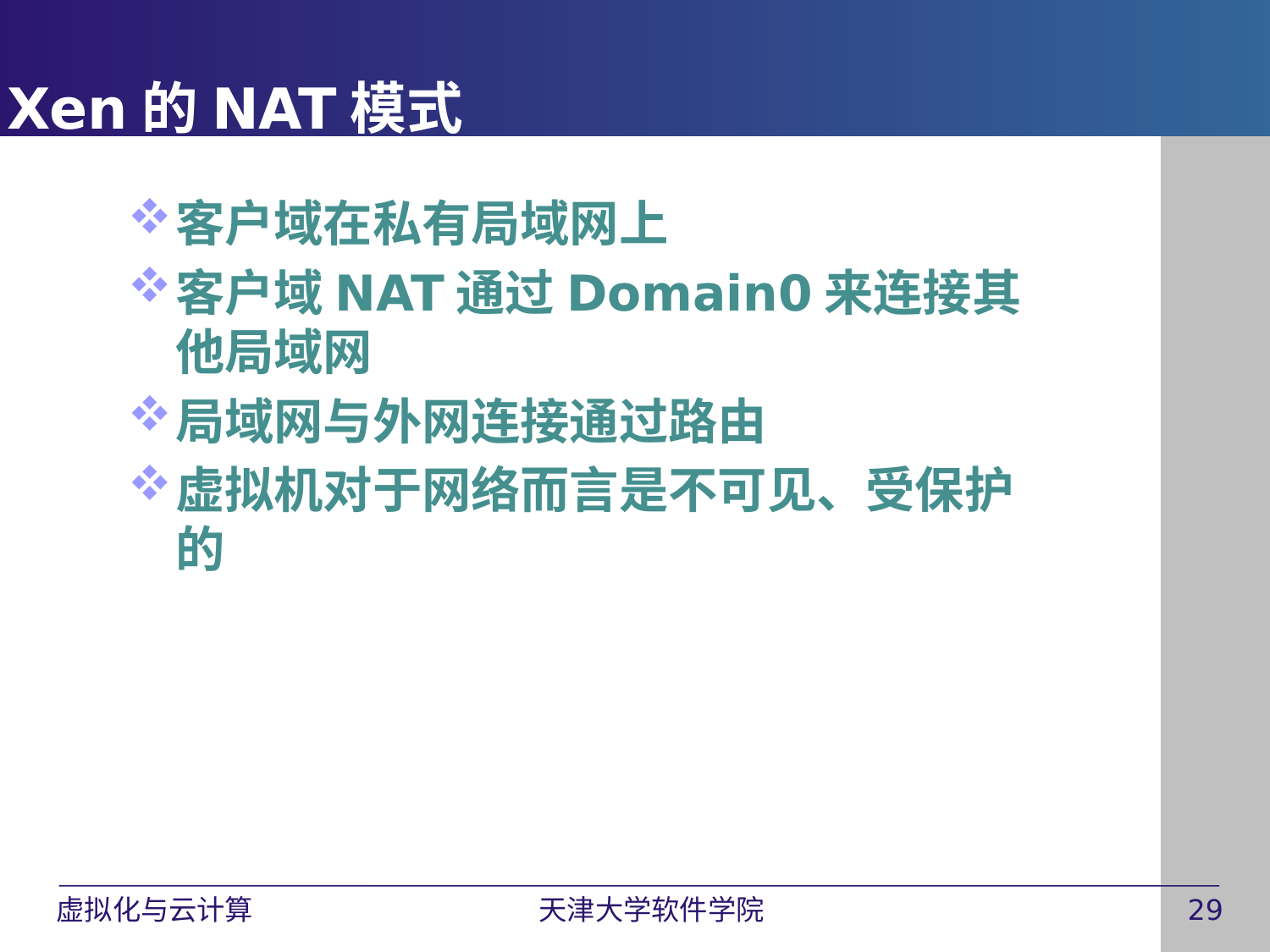

# Xen的NAT模式
客户域在私有局域网上
客户域NAT通过Domain0来连接其他局域网
局域网与外网连接通过路由
虚拟机对于网络而言是不可见、受保护的